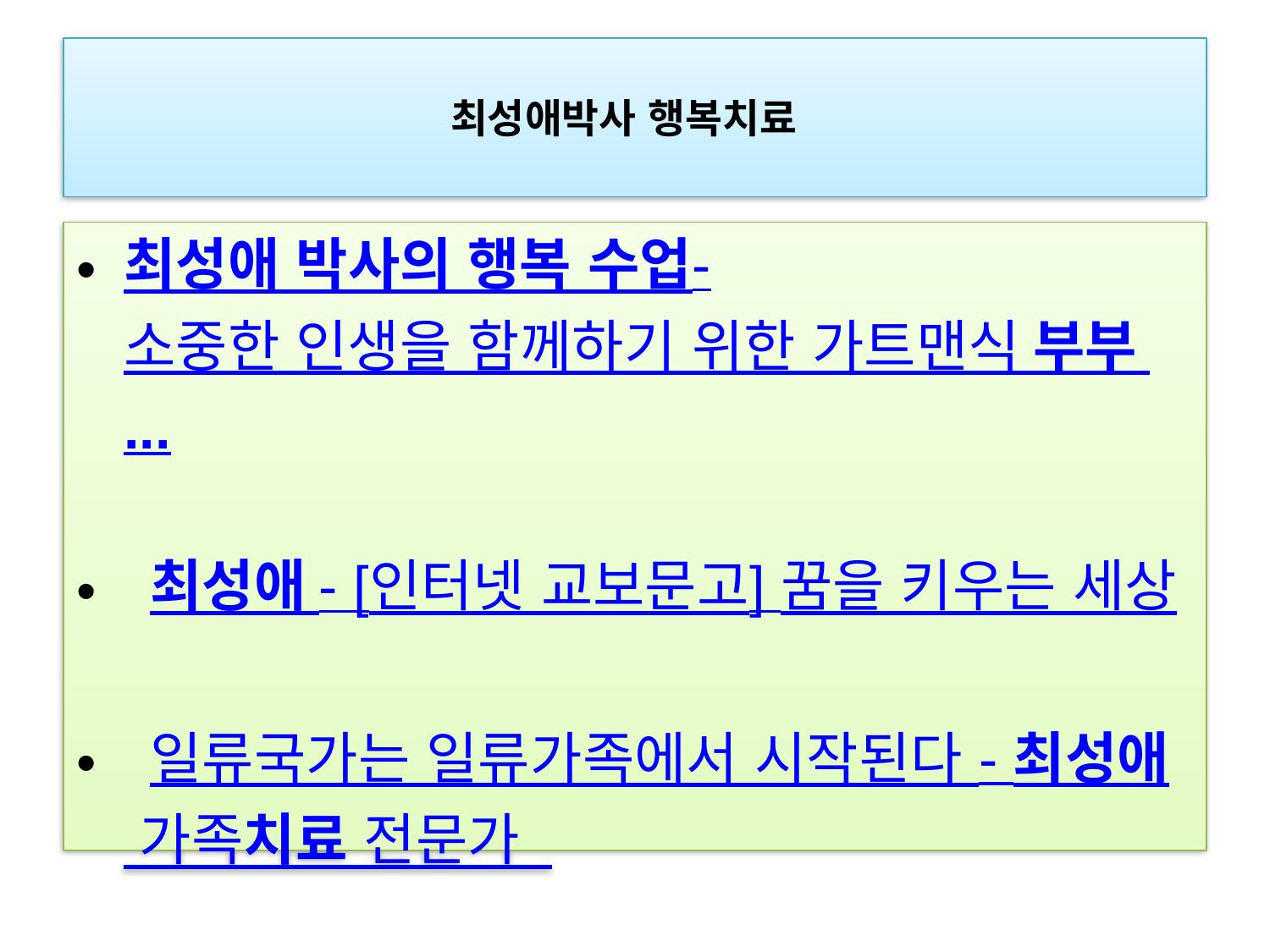

# 최성애박사 행복치료
최성애 박사의 행복 수업-소중한 인생을 함께하기 위한 가트맨식 부부 ...

 최성애 - [인터넷 교보문고] 꿈을 키우는 세상

 일류국가는 일류가족에서 시작된다 - 최성애 가족치료 전문가